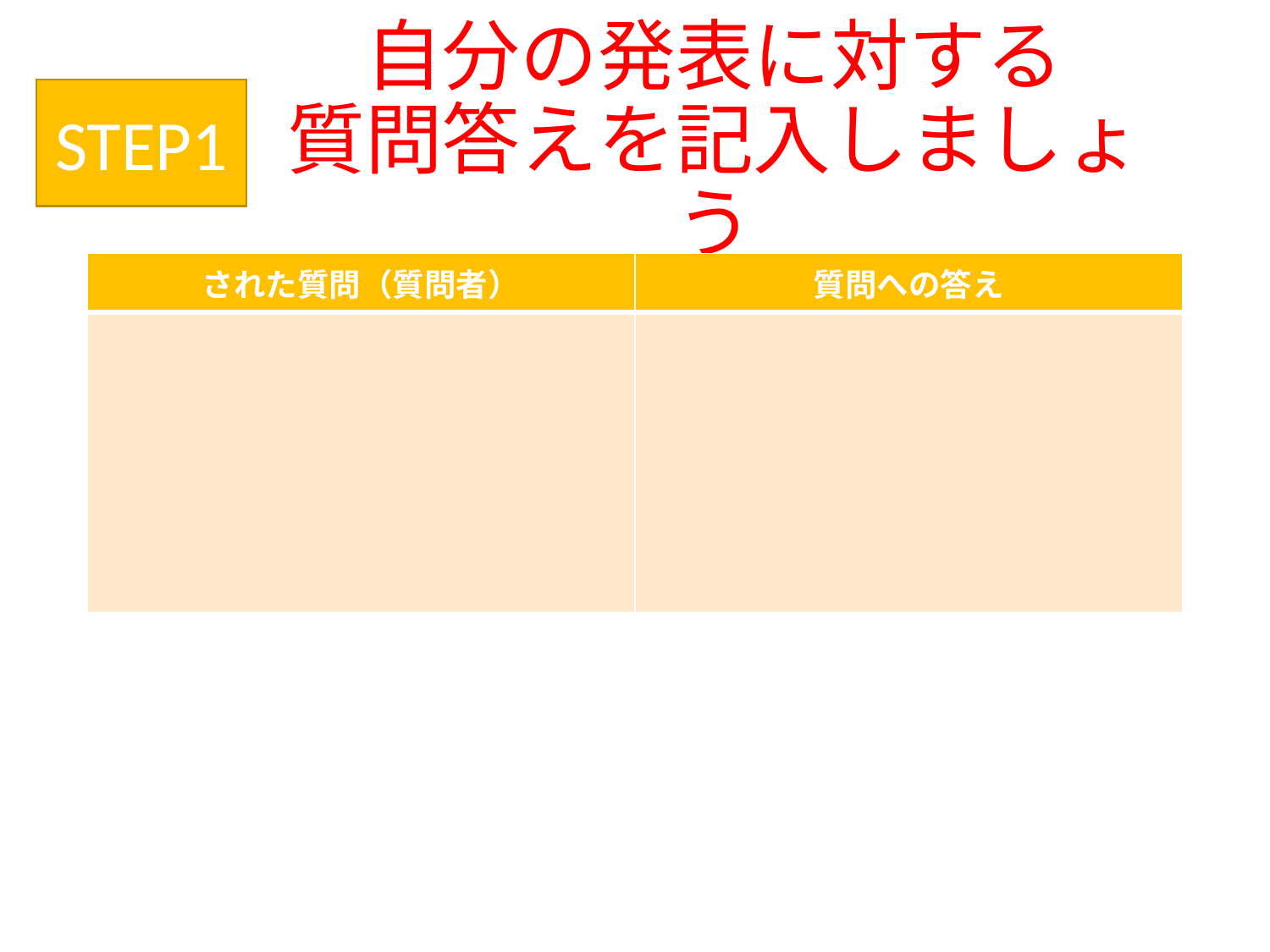

# 自分の発表に対する 質問答えを記入しましょう
STEP1
| された質問（質問者） | 質問への答え |
| --- | --- |
|  |  |